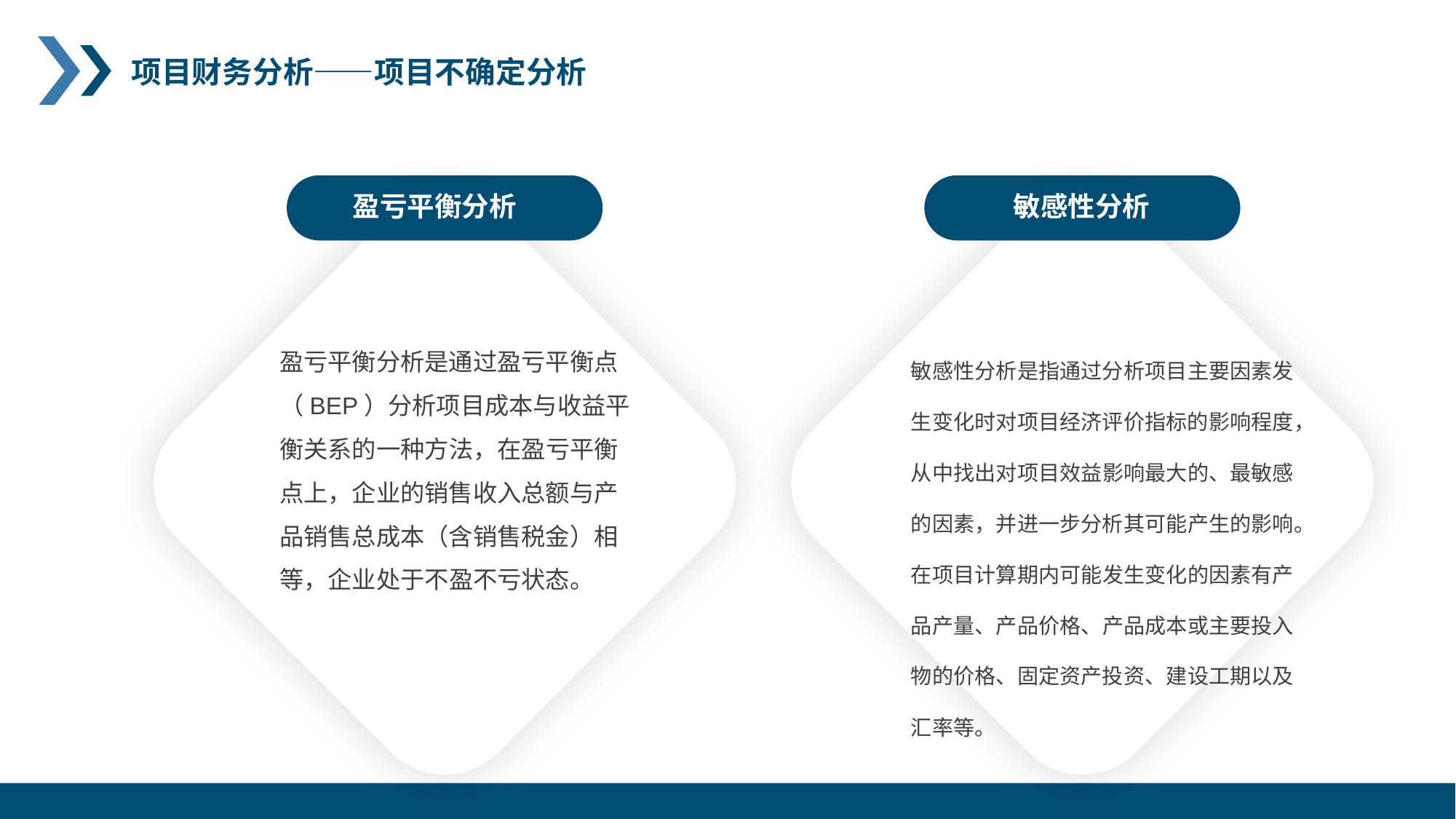

项目财务分析——项目不确定分析

盈亏平衡分析

盈亏平衡分析是通过盈亏平衡点（BEP）分析项目成本与收益平衡关系的一种方法，在盈亏平衡点上，企业的销售收入总额与产品销售总成本（含销售税金）相等，企业处于不盈不亏状态。

敏感性分析

敏感性分析是指通过分析项目主要因素发生变化时对项目经济评价指标的影响程度，从中找出对项目效益影响最大的、最敏感的因素，并进一步分析其可能产生的影响。在项目计算期内可能发生变化的因素有产品产量、产品价格、产品成本或主要投入物的价格、固定资产投资、建设工期以及汇率等。